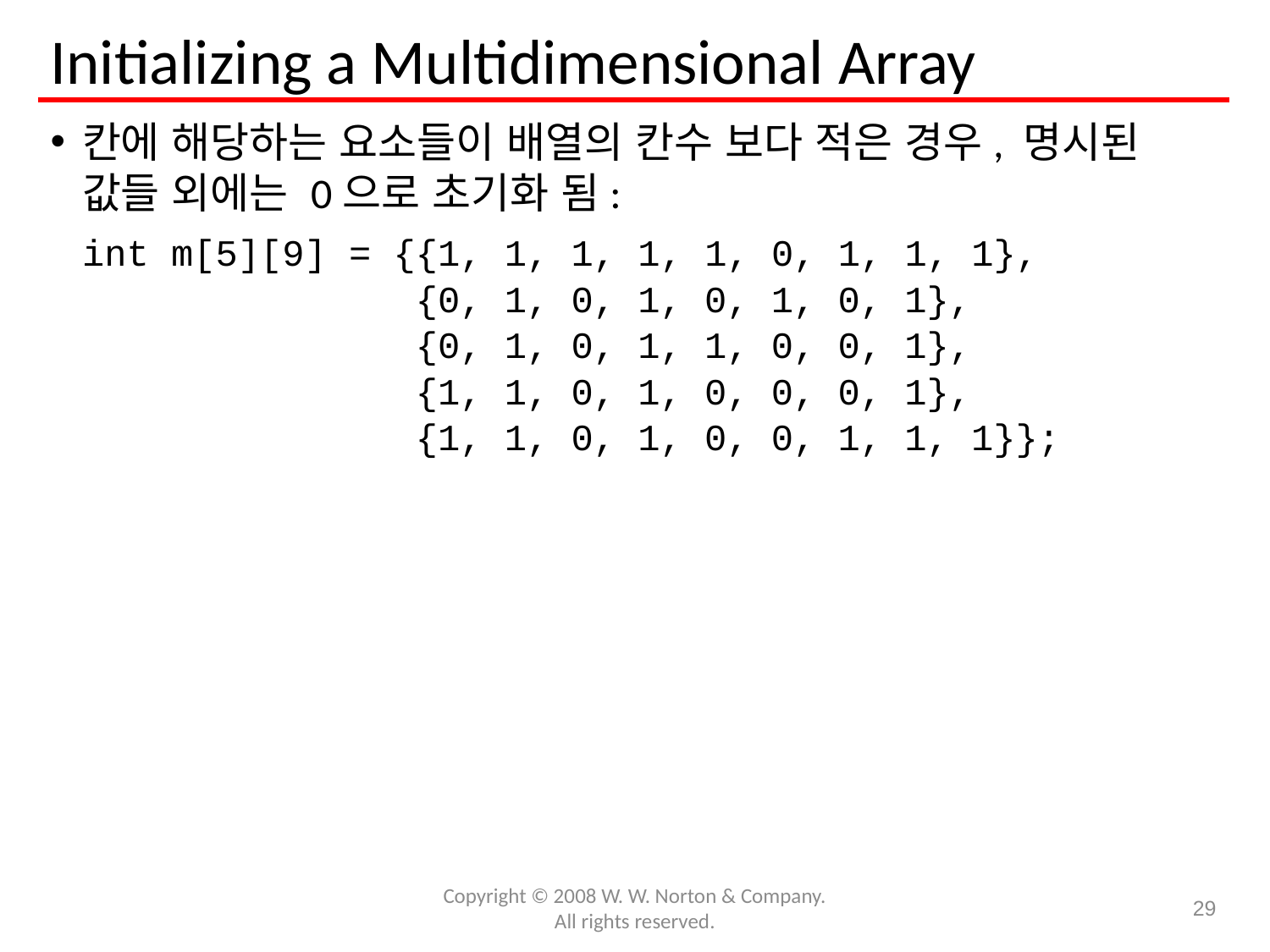

# Initializing a Multidimensional Array
칸에 해당하는 요소들이 배열의 칸수 보다 적은 경우, 명시된 값들 외에는 0으로 초기화 됨:
	int m[5][9] = {{1, 1, 1, 1, 1, 0, 1, 1, 1},
	               {0, 1, 0, 1, 0, 1, 0, 1},
	               {0, 1, 0, 1, 1, 0, 0, 1},
	               {1, 1, 0, 1, 0, 0, 0, 1},
	               {1, 1, 0, 1, 0, 0, 1, 1, 1}};
Copyright © 2008 W. W. Norton & Company.
All rights reserved.
29